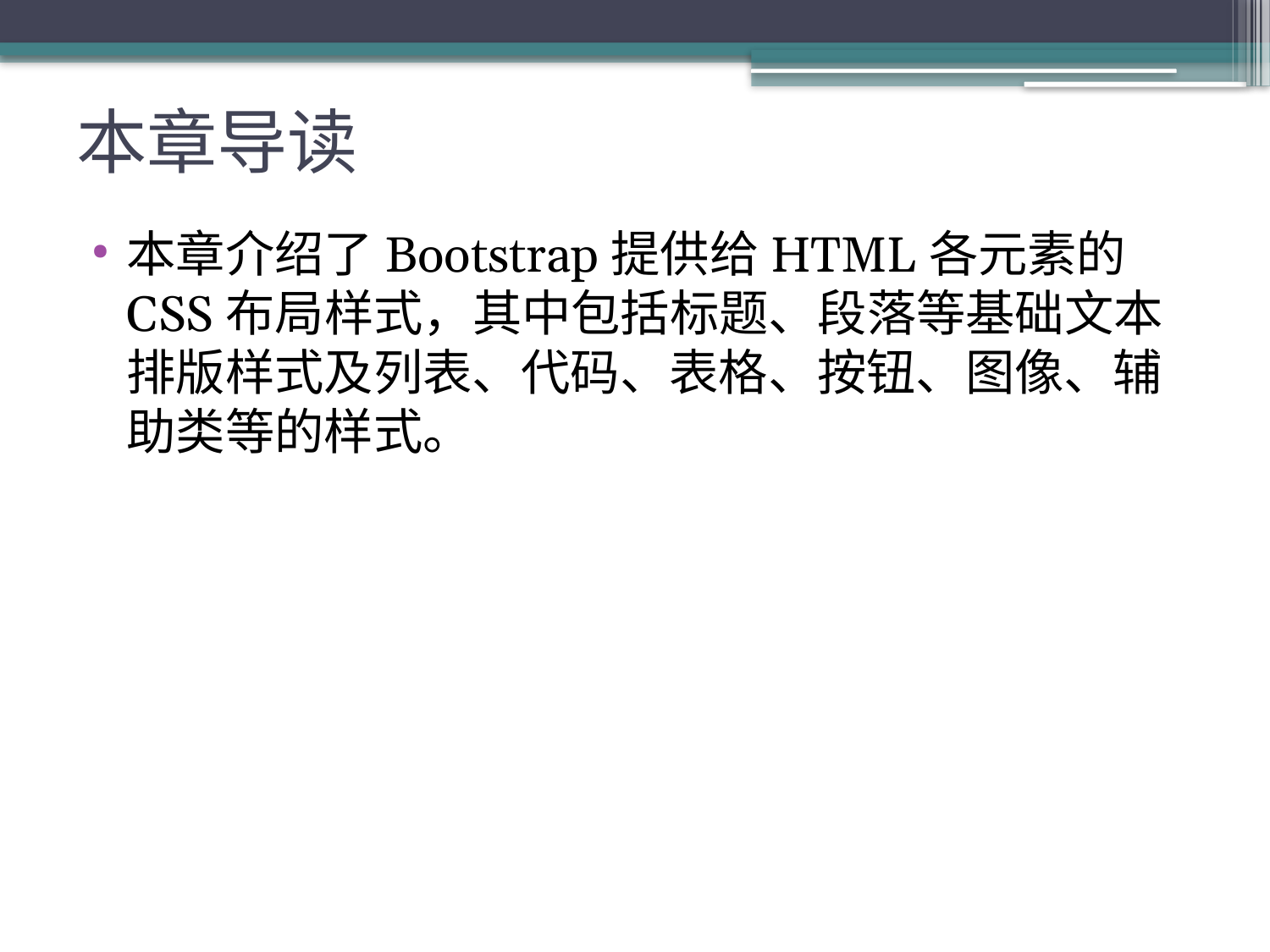

# 本章导读
本章介绍了Bootstrap提供给HTML各元素的CSS布局样式，其中包括标题、段落等基础文本排版样式及列表、代码、表格、按钮、图像、辅助类等的样式。